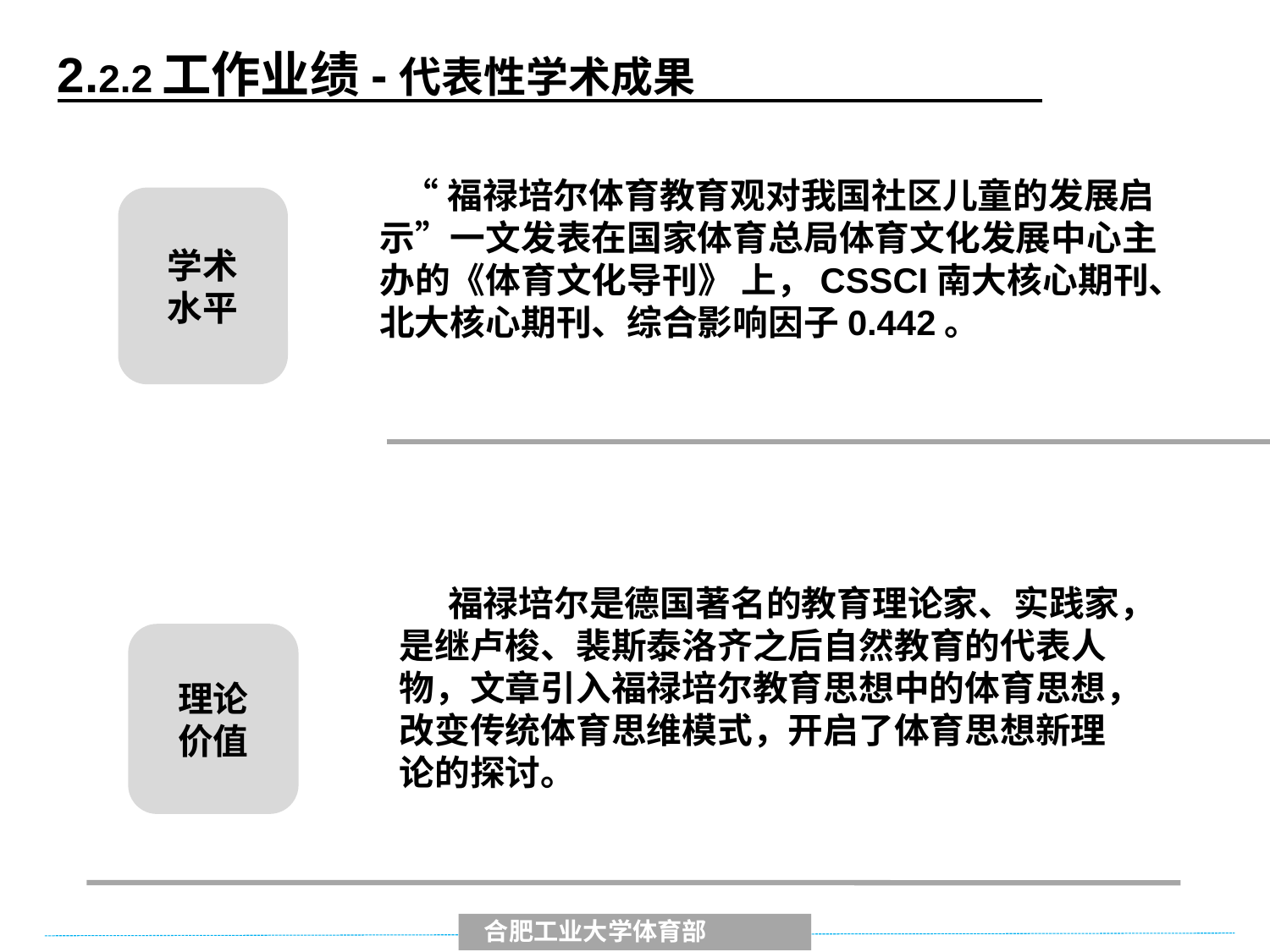

2.2.2工作业绩-代表性学术成果

   “福禄培尔体育教育观对我国社区儿童的发展启示”一文发表在国家体育总局体育文化发展中心主办的《体育文化导刊》 上，CSSCI南大核心期刊、北大核心期刊、综合影响因子0.442。
学术
水平

     福禄培尔是德国著名的教育理论家、实践家，是继卢梭、裴斯泰洛齐之后自然教育的代表人物，文章引入福禄培尔教育思想中的体育思想，改变传统体育思维模式，开启了体育思想新理论的探讨。

理论
价值

 合肥工业大学体育部